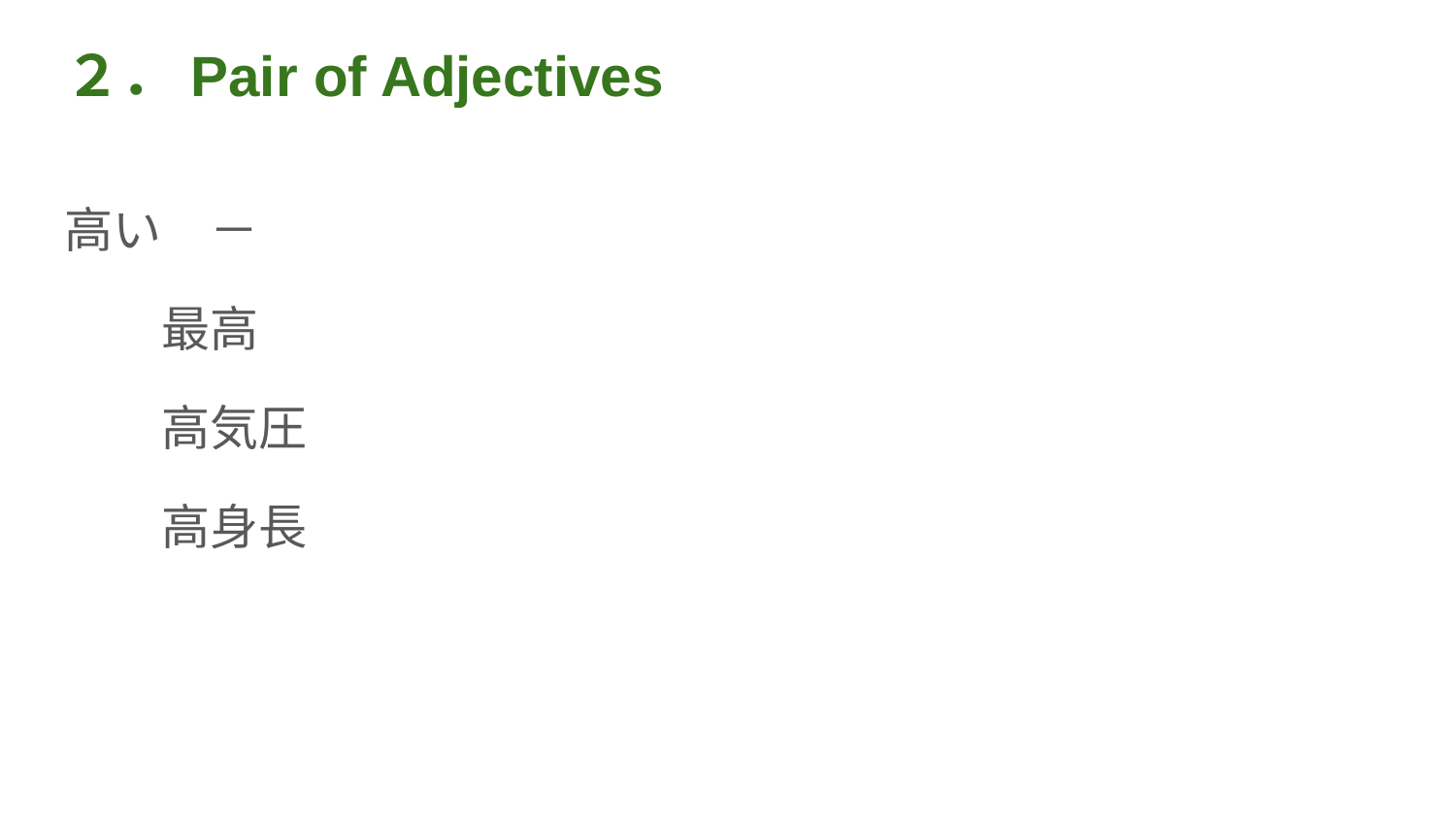

# ２．Pair of Adjectives
高い　－
　　最高
　　高気圧
　　高身長